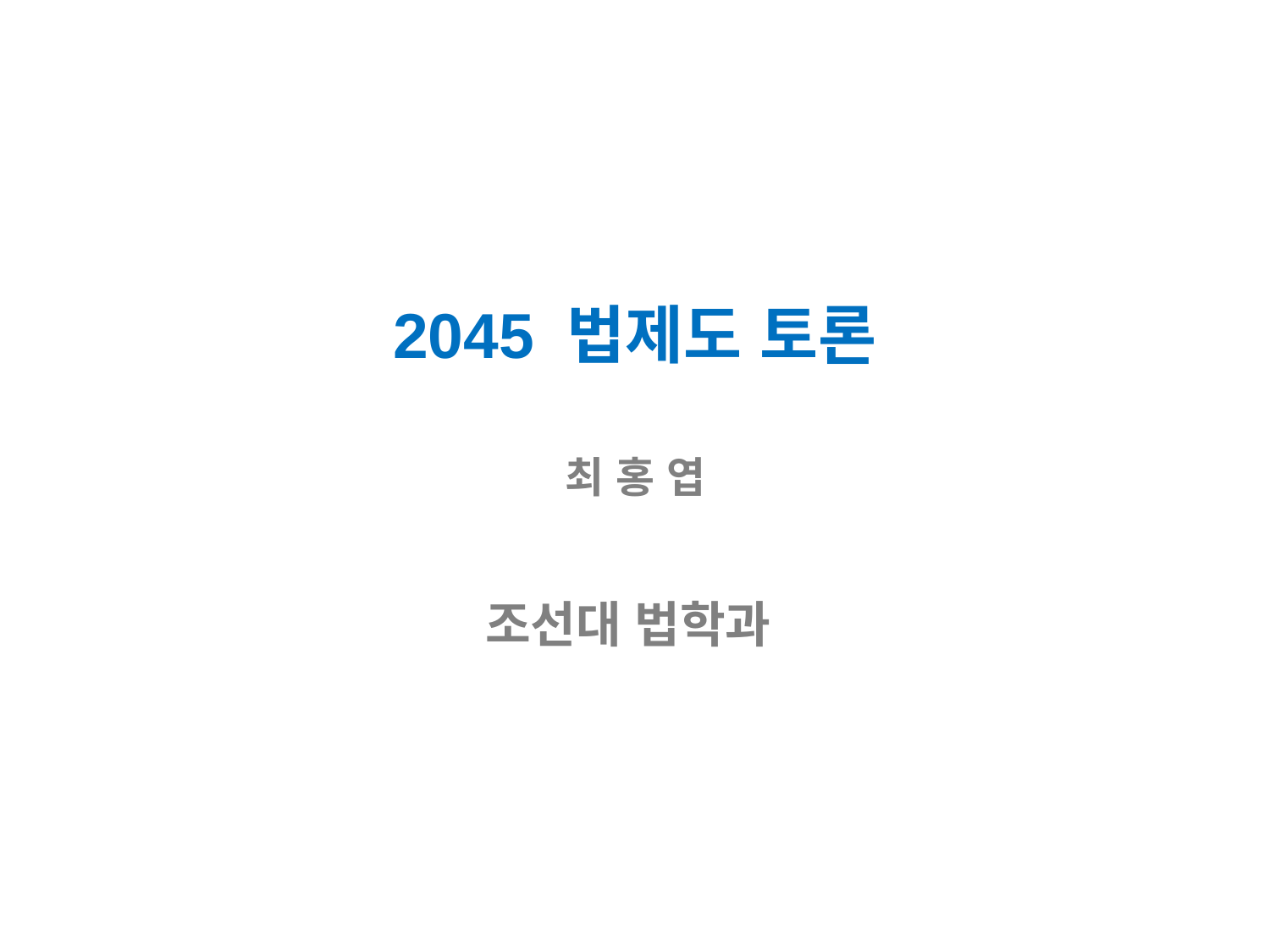

2045 법제도 토론
최 홍 엽
조선대 법학과